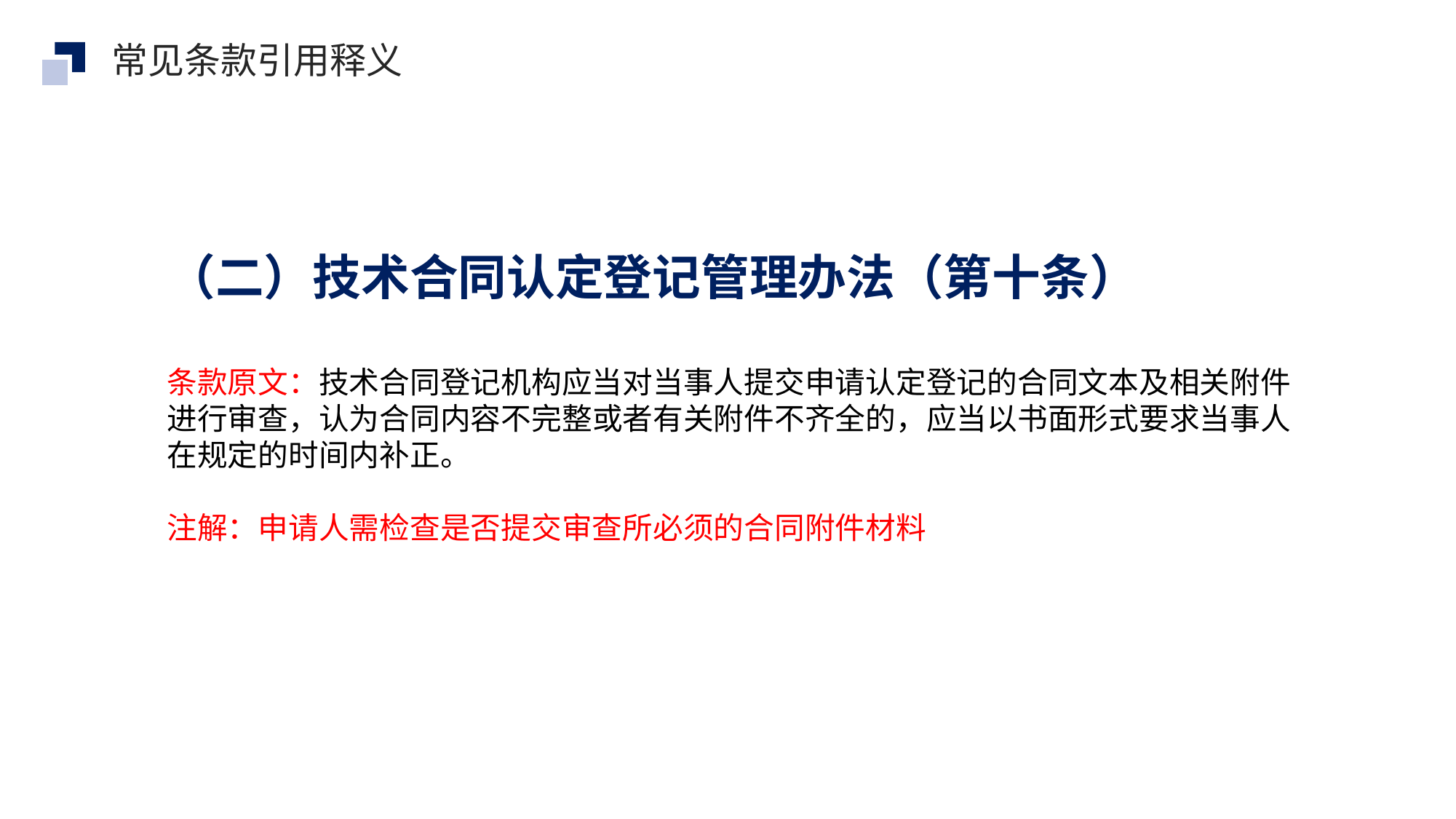

常见条款引用释义

（二）技术合同认定登记管理办法（第十条）

条款原文：技术合同登记机构应当对当事人提交申请认定登记的合同文本及相关附件进行审查，认为合同内容不完整或者有关附件不齐全的，应当以书面形式要求当事人在规定的时间内补正。

注解：申请人需检查是否提交审查所必须的合同附件材料